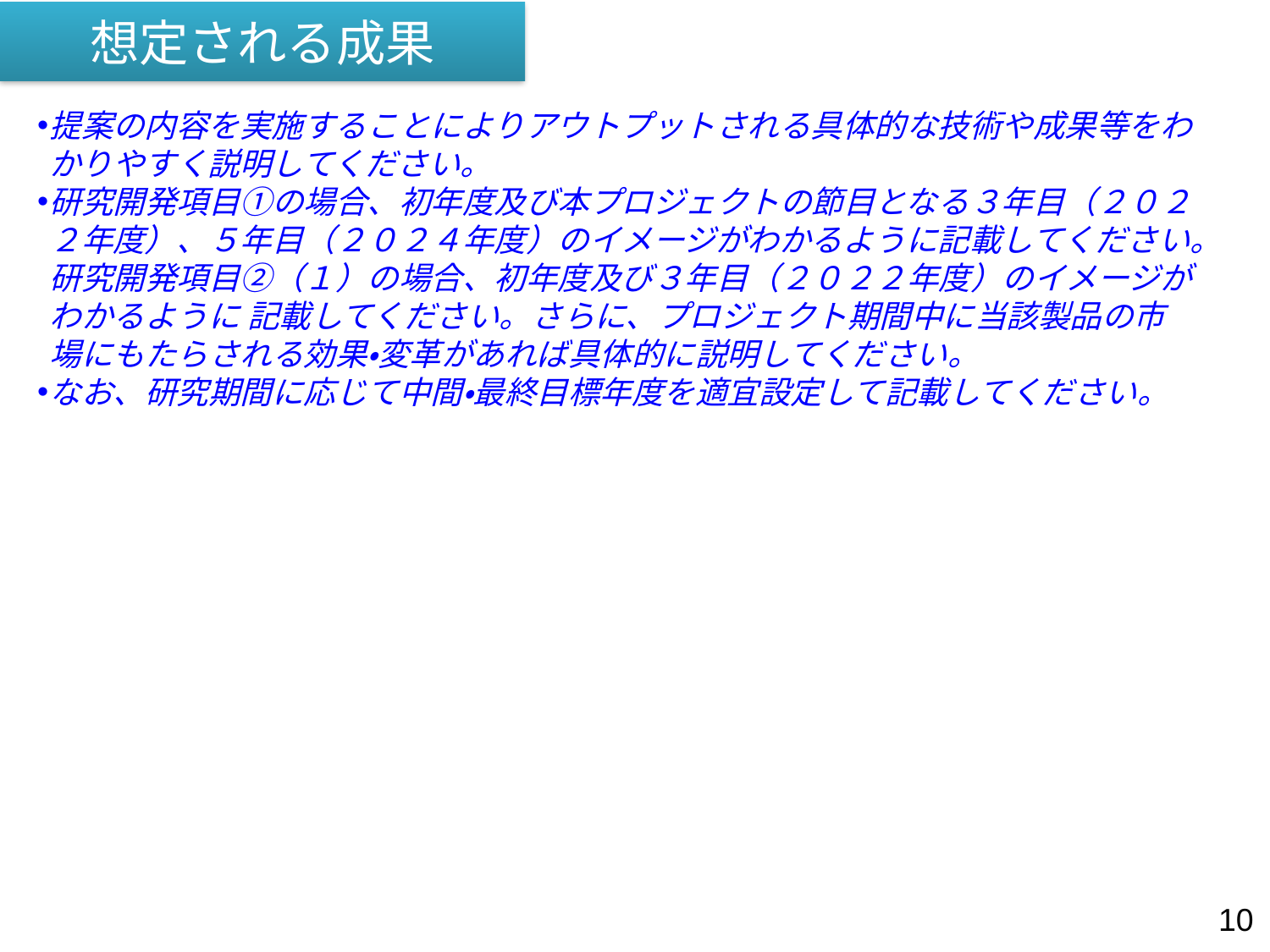

# 想定される成果
提案の内容を実施することによりアウトプットされる具体的な技術や成果等をわかりやすく説明してください。
研究開発項目①の場合、初年度及び本プロジェクトの節目となる３年目（２０２２年度）、５年目（２０２４年度）のイメージがわかるように記載してください。研究開発項目②（１）の場合、初年度及び３年目（２０２２年度）のイメージがわかるように 記載してください。さらに、プロジェクト期間中に当該製品の市場にもたらされる効果・変革があれば具体的に説明してください。
なお、研究期間に応じて中間・最終目標年度を適宜設定して記載してください。
10